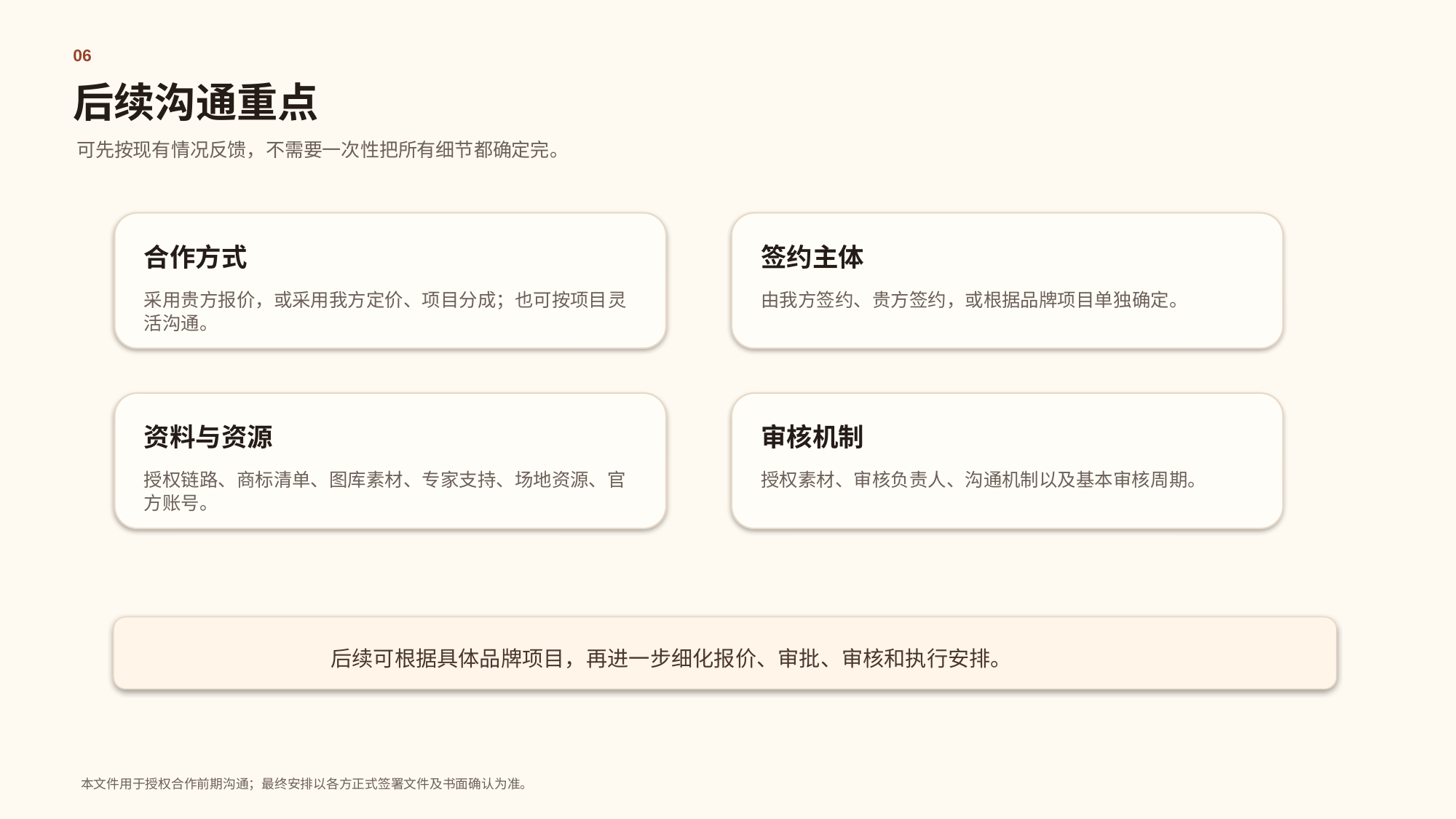

06
后续沟通重点
可先按现有情况反馈，不需要一次性把所有细节都确定完。

合作方式
签约主体
采用贵方报价，或采用我方定价、项目分成；也可按项目灵活沟通。
由我方签约、贵方签约，或根据品牌项目单独确定。

资料与资源
审核机制
授权链路、商标清单、图库素材、专家支持、场地资源、官方账号。
授权素材、审核负责人、沟通机制以及基本审核周期。

后续可根据具体品牌项目，再进一步细化报价、审批、审核和执行安排。
本文件用于授权合作前期沟通；最终安排以各方正式签署文件及书面确认为准。